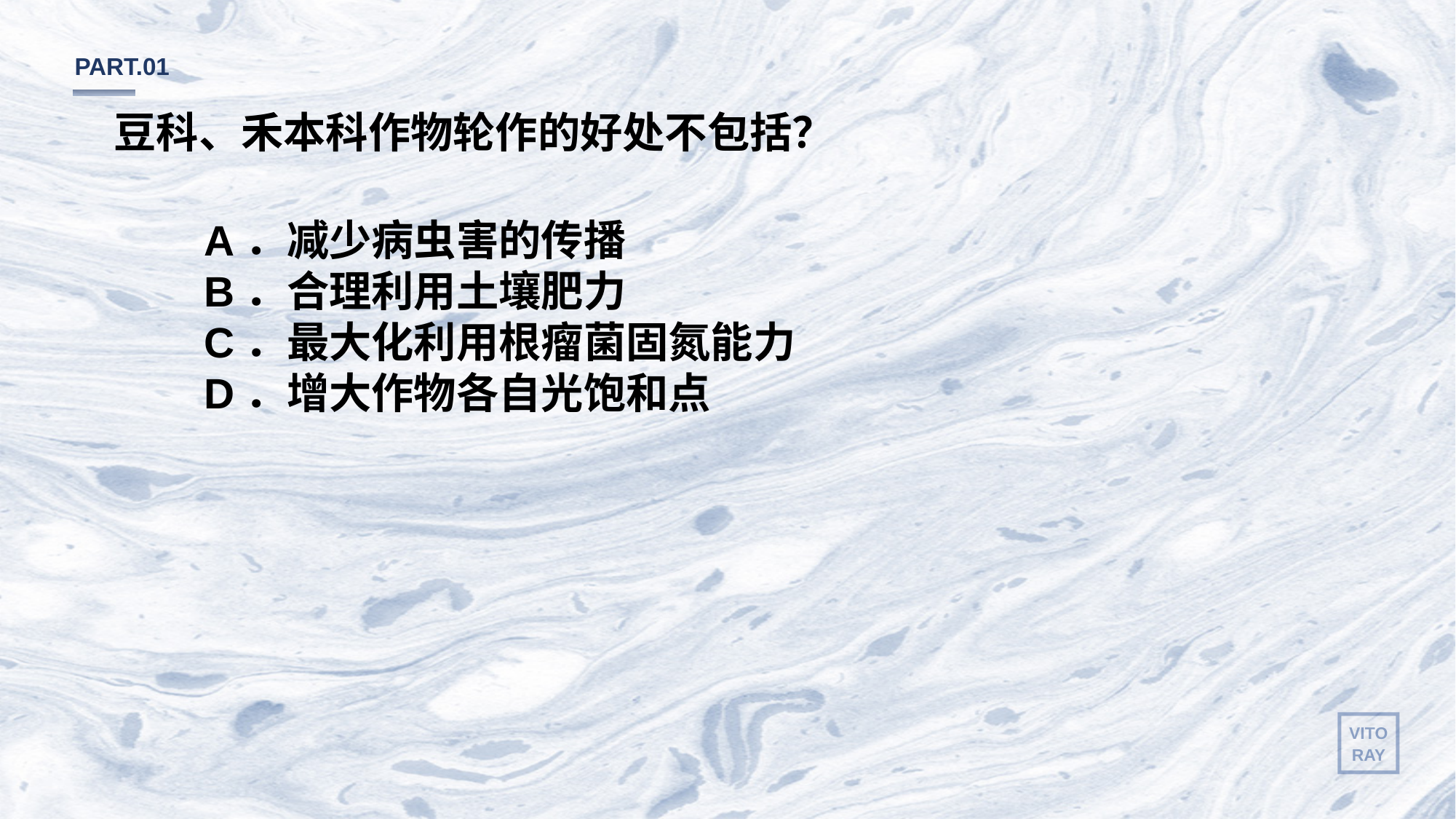

PART.01

豆科、禾本科作物轮作的好处不包括？
A．减少病虫害的传播
B．合理利用土壤肥力
C．最大化利用根瘤菌固氮能力
D．增大作物各自光饱和点

VITO
RAY